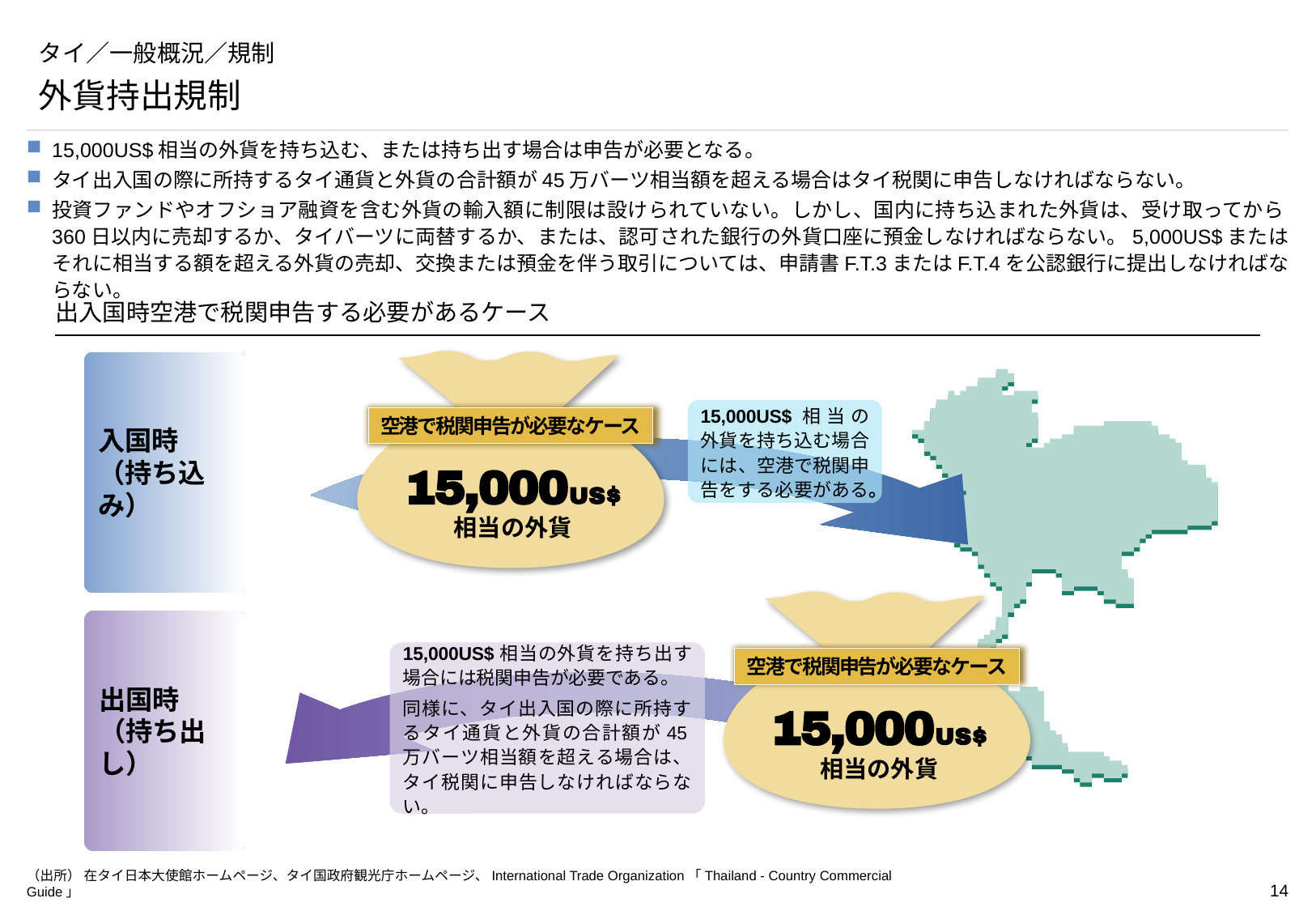

# タイ／一般概況／規制
外貨持出規制
15,000US$相当の外貨を持ち込む、または持ち出す場合は申告が必要となる。
タイ出入国の際に所持するタイ通貨と外貨の合計額が45万バーツ相当額を超える場合はタイ税関に申告しなければならない。
投資ファンドやオフショア融資を含む外貨の輸入額に制限は設けられていない。しかし、国内に持ち込まれた外貨は、受け取ってから360日以内に売却するか、タイバーツに両替するか、または、認可された銀行の外貨口座に預金しなければならない。5,000US$またはそれに相当する額を超える外貨の売却、交換または預金を伴う取引については、申請書F.T.3またはF.T.4を公認銀行に提出しなければならない。

出入国時空港で税関申告する必要があるケース

空港で税関申告が必要なケース
15,000US$
相当の外貨
入国時
（持ち込み）

15,000US$相当の外貨を持ち込む場合には、空港で税関申告をする必要がある。

空港で税関申告が必要なケース
15,000US$
相当の外貨
出国時
（持ち出し）
15,000US$相当の外貨を持ち出す場合には税関申告が必要である。
同様に、タイ出入国の際に所持するタイ通貨と外貨の合計額が45万バーツ相当額を超える場合は、タイ税関に申告しなければならない。

（出所） 在タイ日本大使館ホームページ、タイ国政府観光庁ホームページ、International Trade Organization「Thailand - Country Commercial Guide」